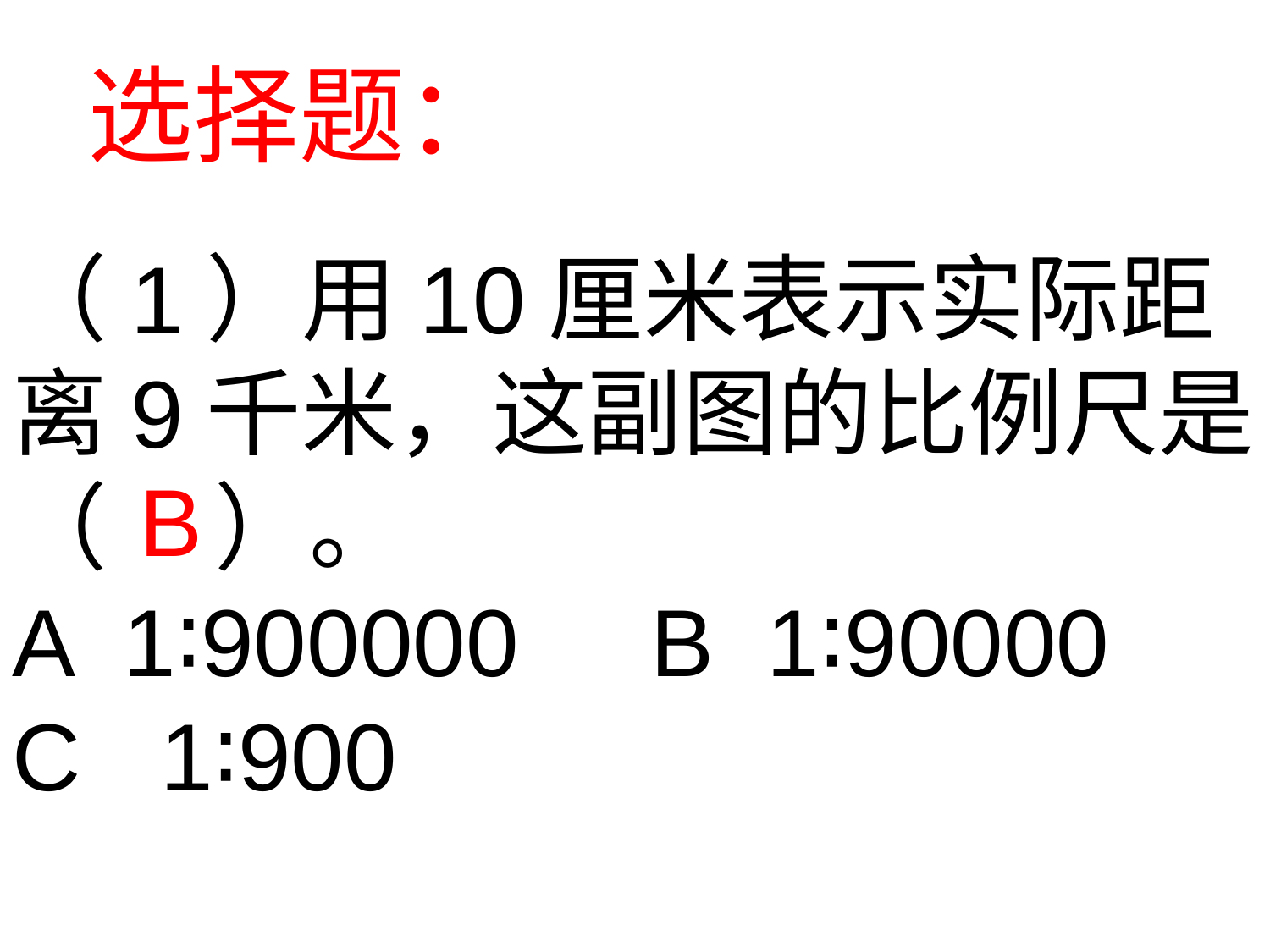

选择题：
（1）用10厘米表示实际距离9千米，这副图的比例尺是
（     ）。
A  1∶900000     B  1∶90000    C   1∶900
B